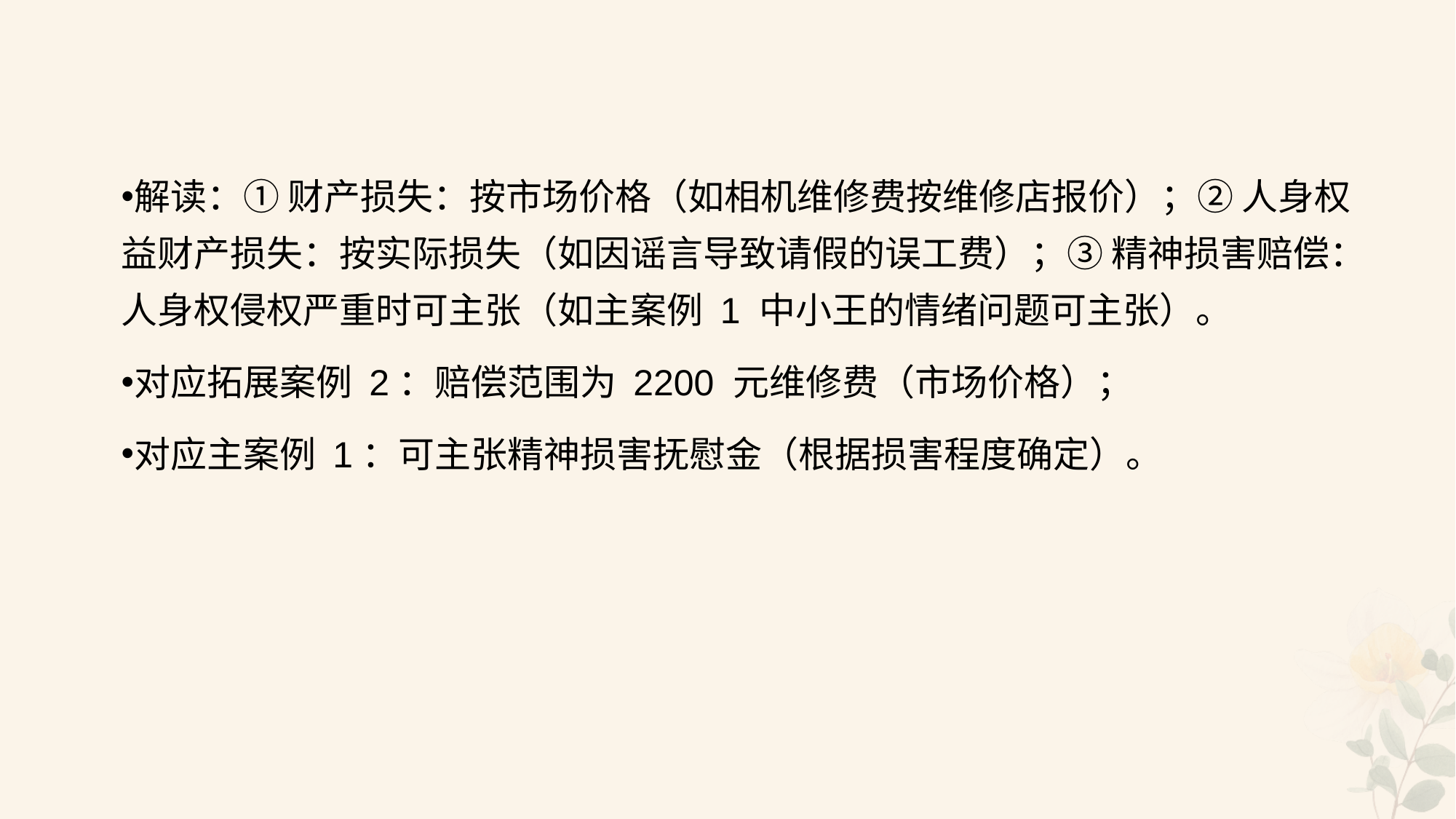

#
解读：① 财产损失：按市场价格（如相机维修费按维修店报价）；② 人身权益财产损失：按实际损失（如因谣言导致请假的误工费）；③ 精神损害赔偿：人身权侵权严重时可主张（如主案例 1 中小王的情绪问题可主张）。
对应拓展案例 2：赔偿范围为 2200 元维修费（市场价格）；
对应主案例 1：可主张精神损害抚慰金（根据损害程度确定）。